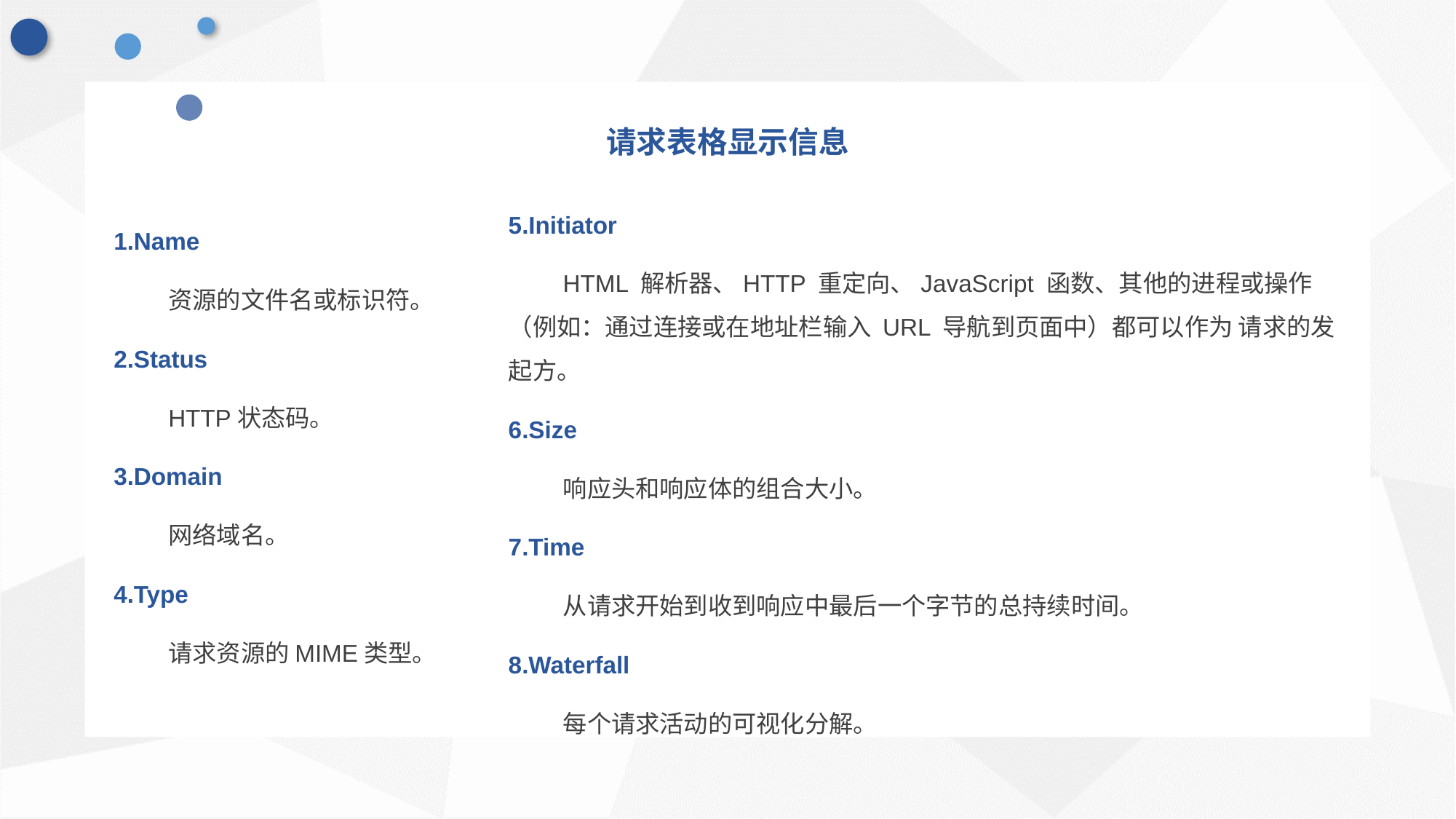

请求表格显示信息

5.Initiator
HTML 解析器、HTTP 重定向、JavaScript 函数、其他的进程或操作（例如：通过连接或在地址栏输入 URL 导航到页面中）都可以作为 请求的发起方。
6.Size
响应头和响应体的组合大小。
7.Time
从请求开始到收到响应中最后一个字节的总持续时间。
8.Waterfall
每个请求活动的可视化分解。

1.Name
资源的文件名或标识符。
2.Status
HTTP状态码。
3.Domain
网络域名。
4.Type
请求资源的MIME类型。